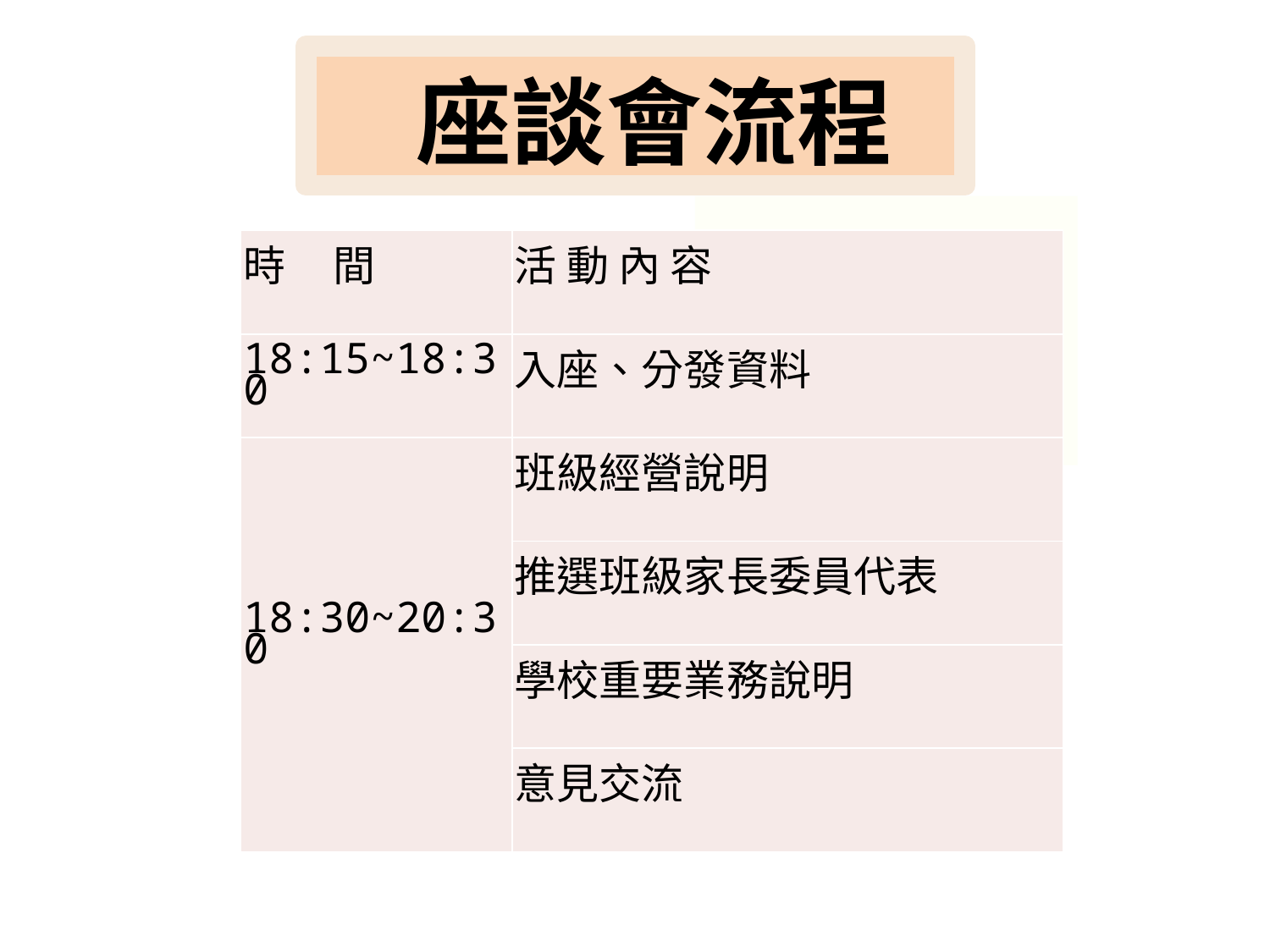

座談會流程

| 時 間 | 活 動 內 容 |
| --- | --- |
| 18:15~18:30 | 入座、分發資料 |
| 18:30~20:30 | 班級經營說明 |
|  | 推選班級家長委員代表 |
|  | 學校重要業務說明 |
|  | 意見交流 |